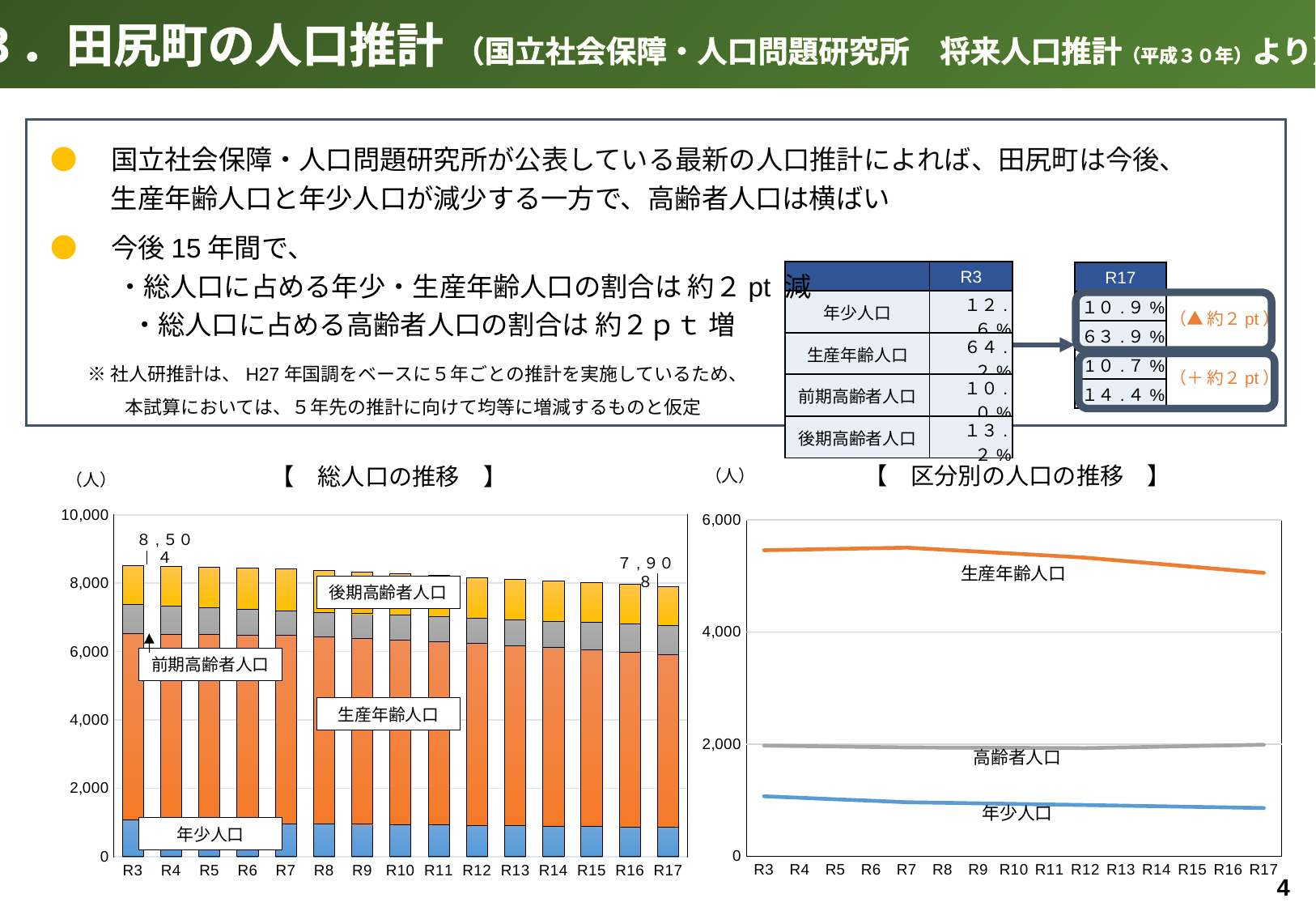

３．田尻町の人口推計 （国立社会保障・人口問題研究所　将来人口推計（平成３０年）より）

●　国立社会保障・人口問題研究所が公表している最新の人口推計によれば、田尻町は今後、
　　 生産年齢人口と年少人口が減少する一方で、高齢者人口は横ばい
●　今後15年間で、
　　  ・総人口に占める年少・生産年齢人口の割合は 約２pt 減
　　　・総人口に占める高齢者人口の割合は 約２ｐｔ 増
　　※ 社人研推計は、H27年国調をベースに５年ごとの推計を実施しているため、
　　　　本試算においては、５年先の推計に向けて均等に増減するものと仮定
|  | R3 |
| --- | --- |
| 年少人口 | １２.６% |
| 生産年齢人口 | ６４.２% |
| 前期高齢者人口 | １０.０% |
| 後期高齢者人口 | １３.２% |
| R17 |
| --- |
| １０.９% |
| ６３.９% |
| 1０.７% |
| １４.４% |

（▲ 約２pt）

（＋ 約２pt）
【　区分別の人口の推移　】
【　総人口の推移　】
（人）
（人）

### Chart

| Category | 年少人口 | 生産年齢人口 | 前期高齢者人口 | 後期高齢者人口 |
|---|---|---|---|---|
| R3 | 1072.0 | 5457.0 | 849.0 | 1126.0 |
| R4 | 1046.0 | 5468.0 | 819.0 | 1148.0 |
| R5 | 1019.0 | 5480.0 | 788.0 | 1171.0 |
| R6 | 993.0 | 5491.0 | 758.0 | 1193.0 |
| R7 | 966.0 | 5503.0 | 727.0 | 1216.0 |
| R8 | 956.0 | 5467.0 | 727.0 | 1213.0 |
| R9 | 946.0 | 5432.0 | 728.0 | 1210.0 |
| R10 | 936.0 | 5396.0 | 728.0 | 1207.0 |
| R11 | 926.0 | 5361.0 | 729.0 | 1204.0 |
| R12 | 916.0 | 5325.0 | 729.0 | 1201.0 |
| R13 | 905.0 | 5271.0 | 753.0 | 1189.0 |
| R14 | 895.0 | 5217.0 | 777.0 | 1177.0 |
| R15 | 884.0 | 5162.0 | 802.0 | 1165.0 |
| R16 | 874.0 | 5108.0 | 826.0 | 1153.0 |
| R17 | 863.0 | 5054.0 | 850.0 | 1141.0 |

### Chart

| Category | 年少人口 | 生産年齢人口 | 高齢者人口 |
|---|---|---|---|
| R3 | 1072.0 | 5457.0 | 1975.0 |
| R4 | 1046.0 | 5468.0 | 1967.0 |
| R5 | 1019.0 | 5480.0 | 1959.0 |
| R6 | 993.0 | 5491.0 | 1951.0 |
| R7 | 966.0 | 5503.0 | 1943.0 |
| R8 | 956.0 | 5467.0 | 1940.0 |
| R9 | 946.0 | 5432.0 | 1938.0 |
| R10 | 936.0 | 5396.0 | 1935.0 |
| R11 | 926.0 | 5361.0 | 1933.0 |
| R12 | 916.0 | 5325.0 | 1930.0 |
| R13 | 905.0 | 5271.0 | 1942.0 |
| R14 | 895.0 | 5217.0 | 1954.0 |
| R15 | 884.0 | 5162.0 | 1967.0 |
| R16 | 874.0 | 5108.0 | 1979.0 |
| R17 | 863.0 | 5054.0 | 1991.0 |
８,５０４
７,９０８
生産年齢人口
後期高齢者人口
前期高齢者人口
生産年齢人口
高齢者人口
年少人口
年少人口
4